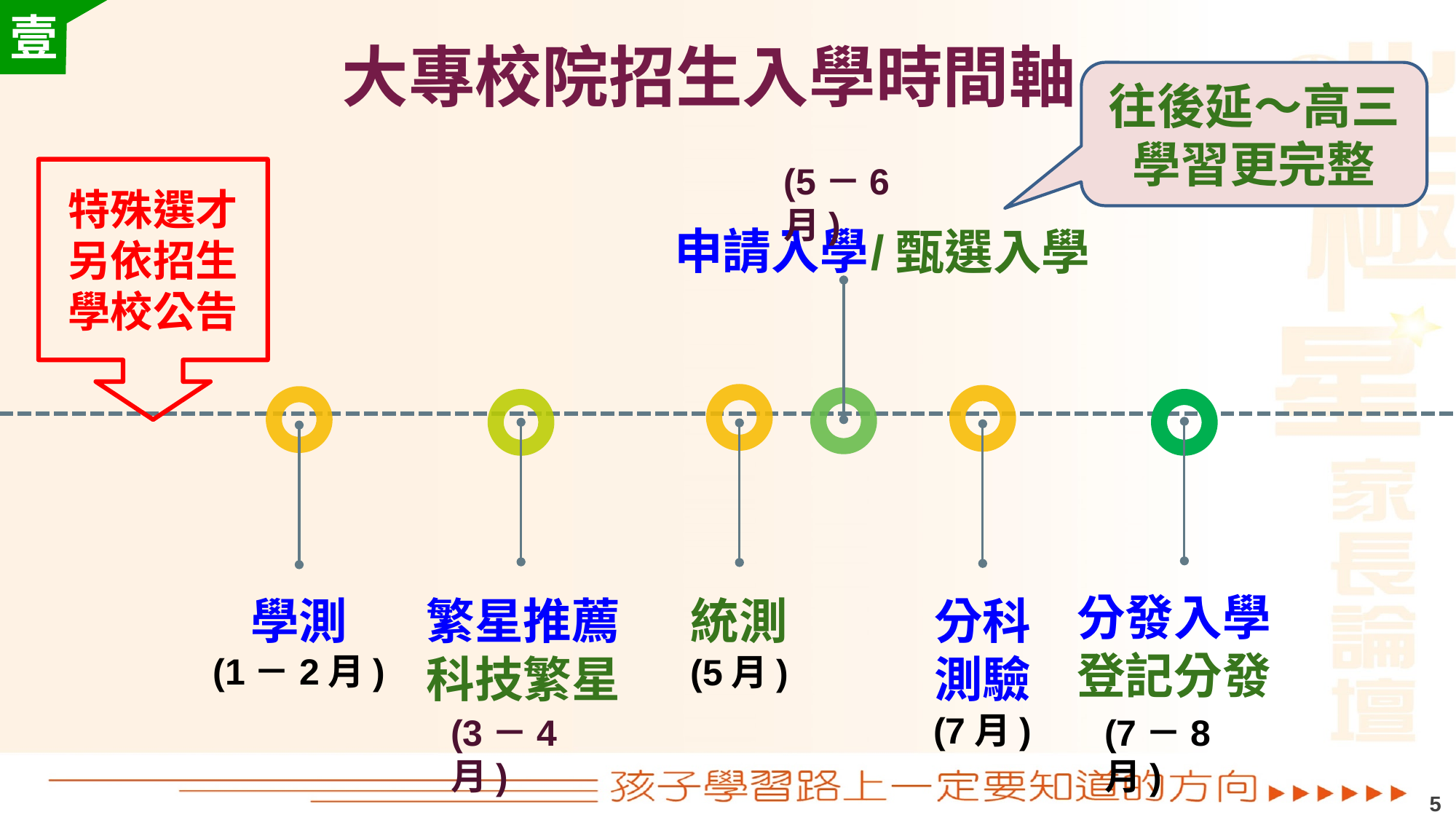

大專校院招生入學時間軸
往後延～高三學習更完整
(5－6月)
特殊選才另依招生學校公告
/甄選入學
申請入學

分發入學
登記分發
學測
(1－2月)
繁星推薦
科技繁星
統測
(5月)
分科
測驗
(7月)
(3－4月)
(7－8月)
5